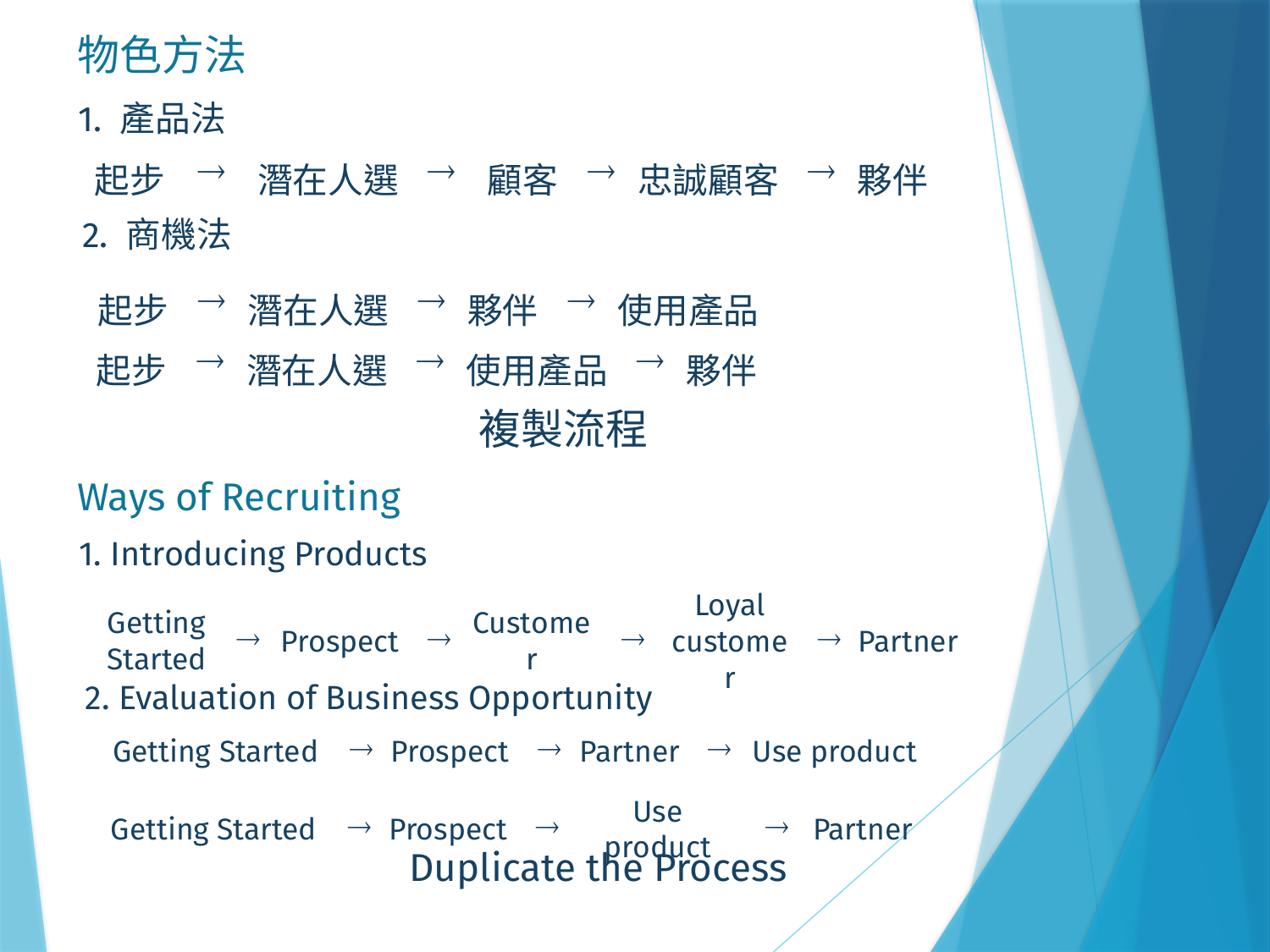

物色方法
1. 產品法
| 起步 | → | 潛在人選 | → | 顧客 | → | 忠誠顧客 | → | 夥伴 |
| --- | --- | --- | --- | --- | --- | --- | --- | --- |
2. 商機法
起步
顧客
忠誠顧客
潛在人選
夥伴
| 起步 | → | 潛在人選 | → | 夥伴 | → | 使用產品 |
| --- | --- | --- | --- | --- | --- | --- |
起步
夥伴
潛在人選
使用產品
| 起步 | → | 潛在人選 | → | 使用產品 | → | 夥伴 |
| --- | --- | --- | --- | --- | --- | --- |
複製流程
起步
潛在人選
使用產品
夥伴
Ways of Recruiting
1. Introducing Products
| Getting Started | → | Prospect | → | Customer | → | Loyal customer | → | Partner |
| --- | --- | --- | --- | --- | --- | --- | --- | --- |
Loyal customers
Getting started
Potential Ind.
Customers
Partners
2. Evaluation of Business Opportunity
| Getting Started | → | Prospect | → | Partner | → | Use product |
| --- | --- | --- | --- | --- | --- | --- |
| Getting Started | → | Prospect | → | Use product | → | Partner |
| --- | --- | --- | --- | --- | --- | --- |
Getting started
Potential Ind.
Use the products
Partners
Duplicate the Process
Getting started
Potential Ind.
Use the products
Partners